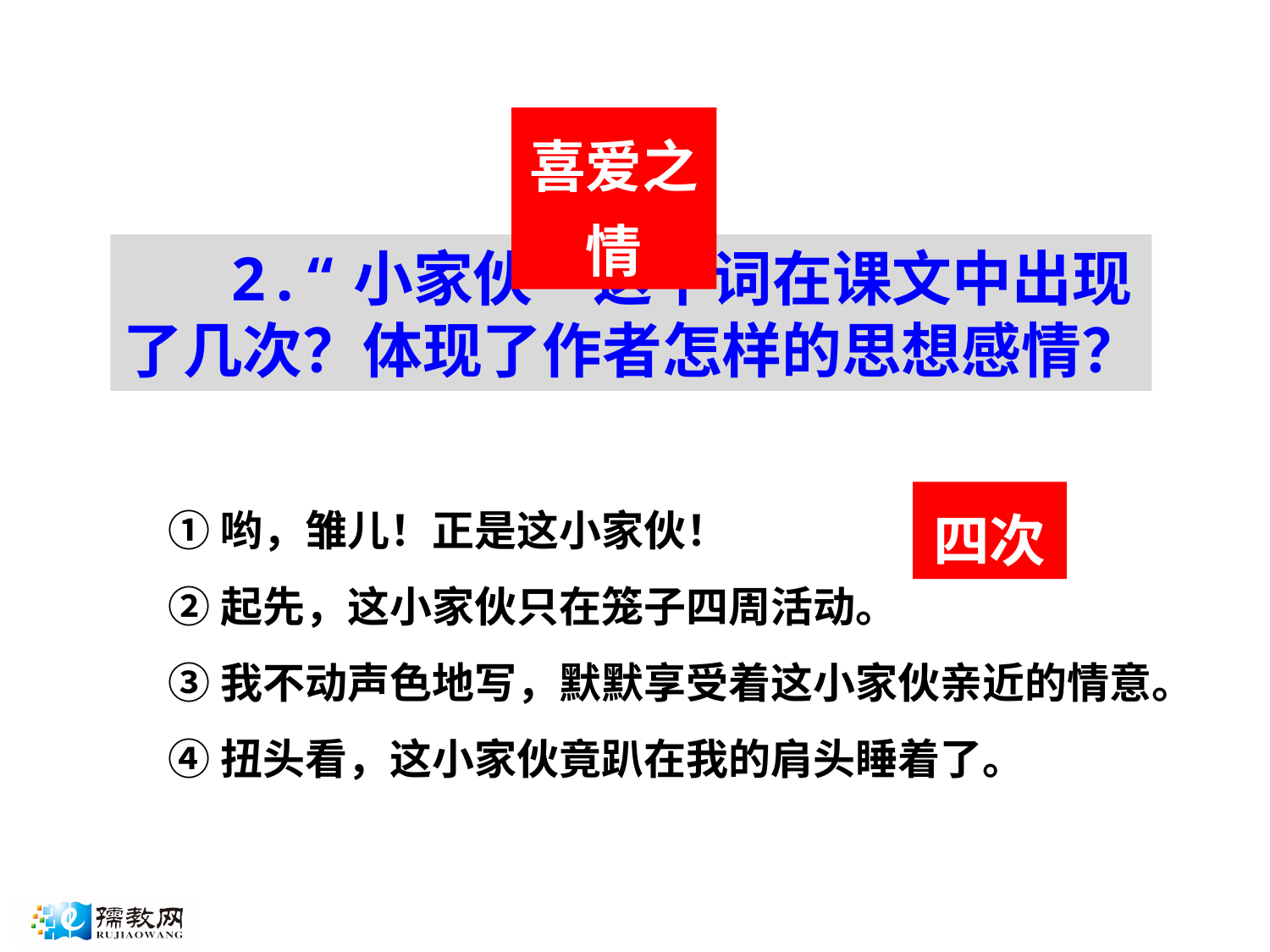

喜爱之情
   2.“小家伙”这个词在课文中出现了几次？体现了作者怎样的思想感情？
①哟，雏儿！正是这小家伙！
②起先，这小家伙只在笼子四周活动。
③我不动声色地写，默默享受着这小家伙亲近的情意。
④扭头看，这小家伙竟趴在我的肩头睡着了。
四次